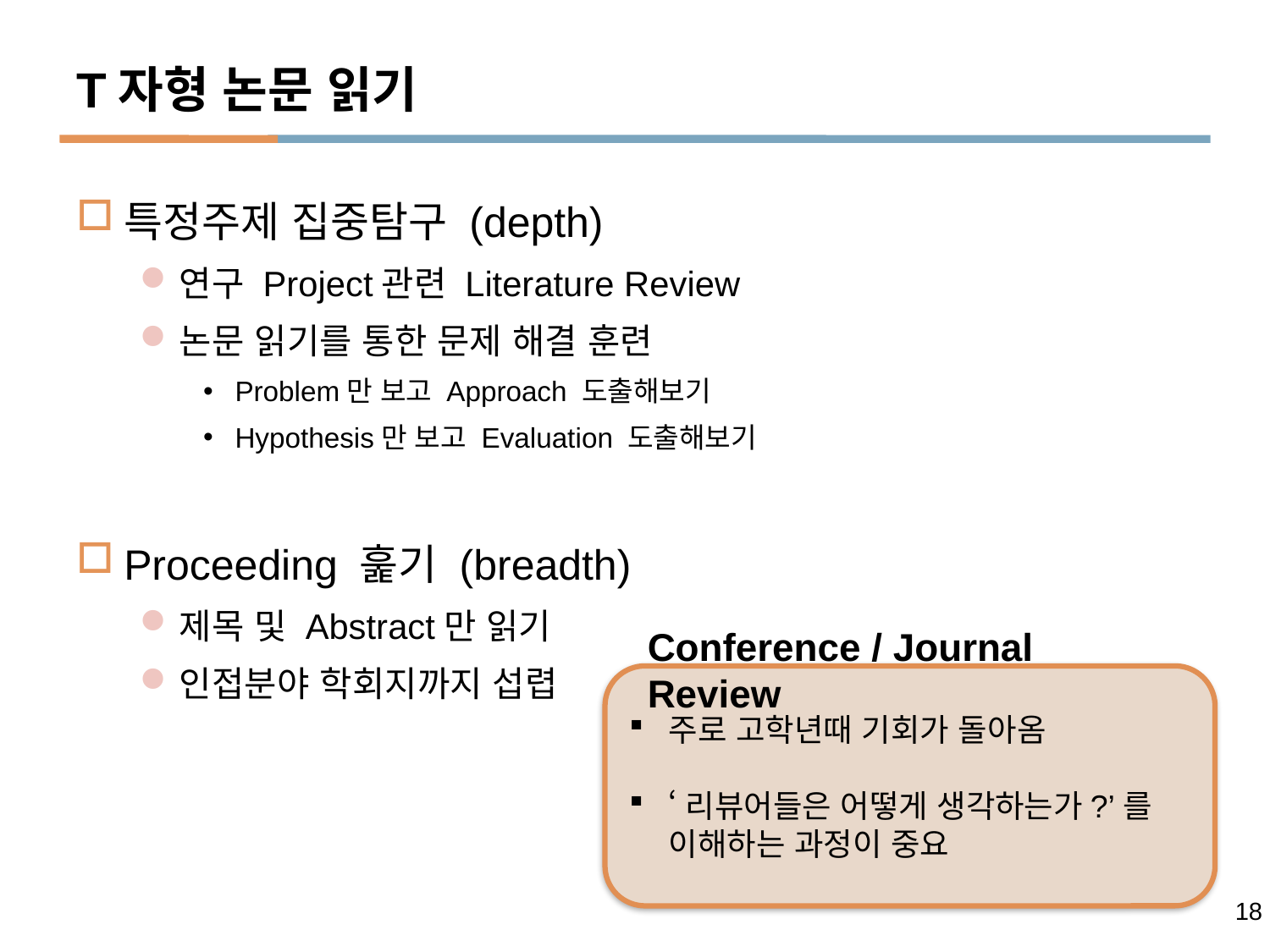

# T자형 논문 읽기
특정주제 집중탐구 (depth)
연구 Project관련 Literature Review
논문 읽기를 통한 문제 해결 훈련
Problem만 보고 Approach 도출해보기
Hypothesis만 보고 Evaluation 도출해보기

Proceeding 훑기 (breadth)
제목 및 Abstract만 읽기
인접분야 학회지까지 섭렵
Conference / Journal Review
주로 고학년때 기회가 돌아옴

‘리뷰어들은 어떻게 생각하는가?’를
이해하는 과정이 중요